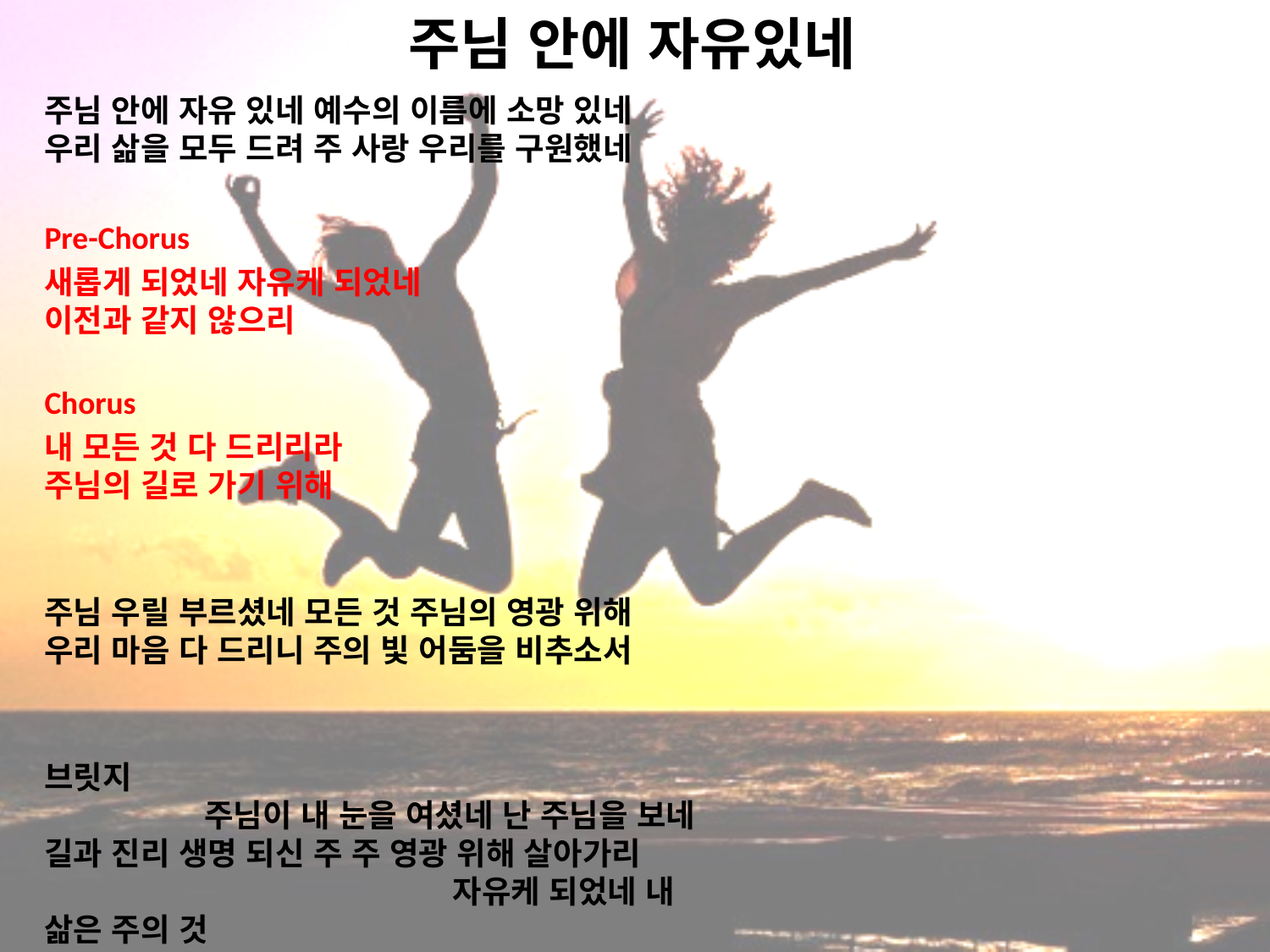

# 주님 안에 자유있네
주님 안에 자유 있네 예수의 이름에 소망 있네
우리 삶을 모두 드려 주 사랑 우리를 구원했네

Pre-Chorus
새롭게 되었네 자유케 되었네
이전과 같지 않으리
Chorus
내 모든 것 다 드리리라
주님의 길로 가기 위해

주님 우릴 부르셨네 모든 것 주님의 영광 위해
우리 마음 다 드리니 주의 빛 어둠을 비추소서

브릿지                                                                                   주님이 내 눈을 여셨네 난 주님을 보네
길과 진리 생명 되신 주 주 영광 위해 살아가리                                                      자유케 되었네 내 삶은 주의 것